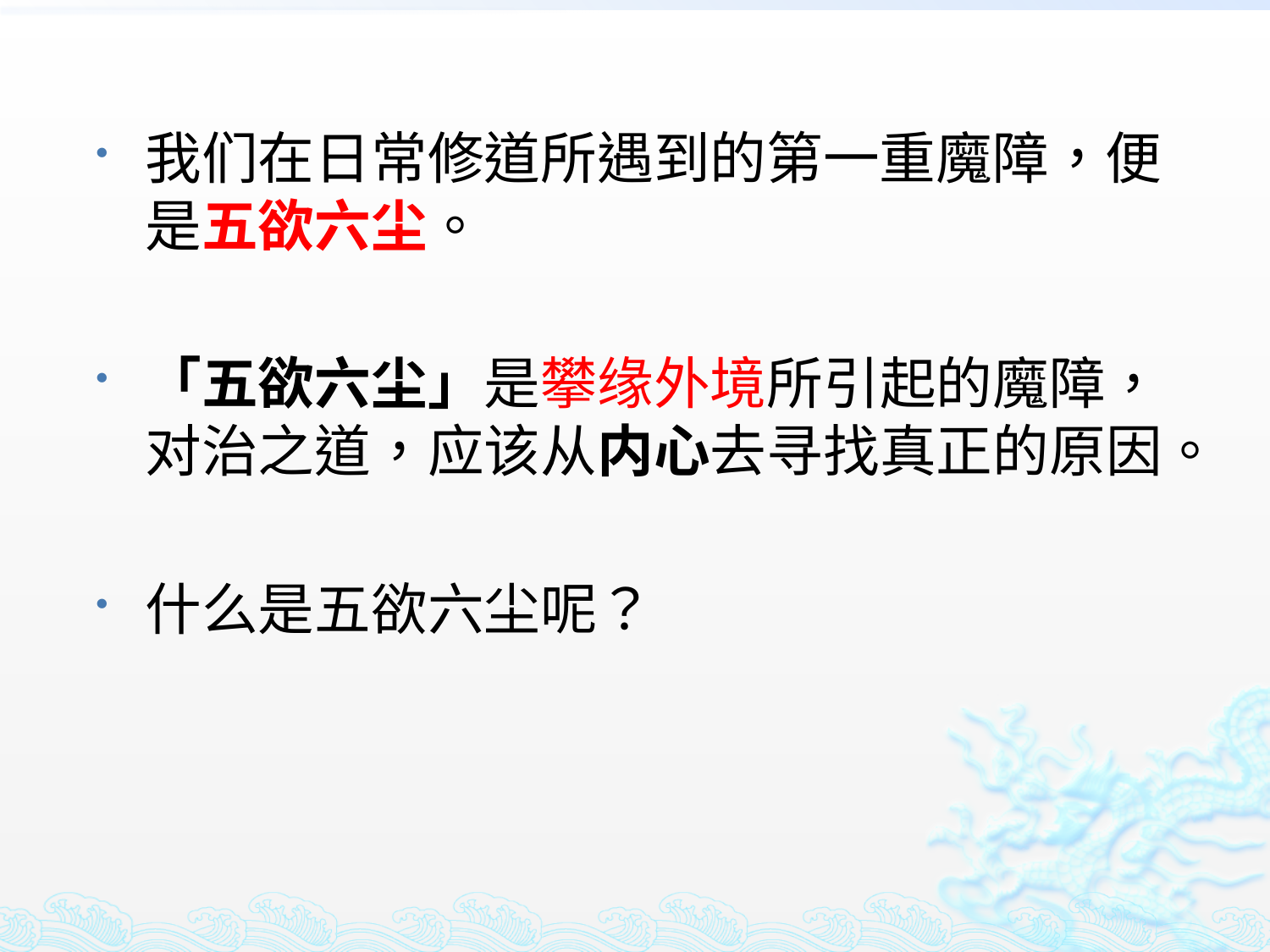

我们在日常修道所遇到的第一重魔障，便是五欲六尘。

「五欲六尘」是攀缘外境所引起的魔障，对治之道，应该从内心去寻找真正的原因。

什么是五欲六尘呢？